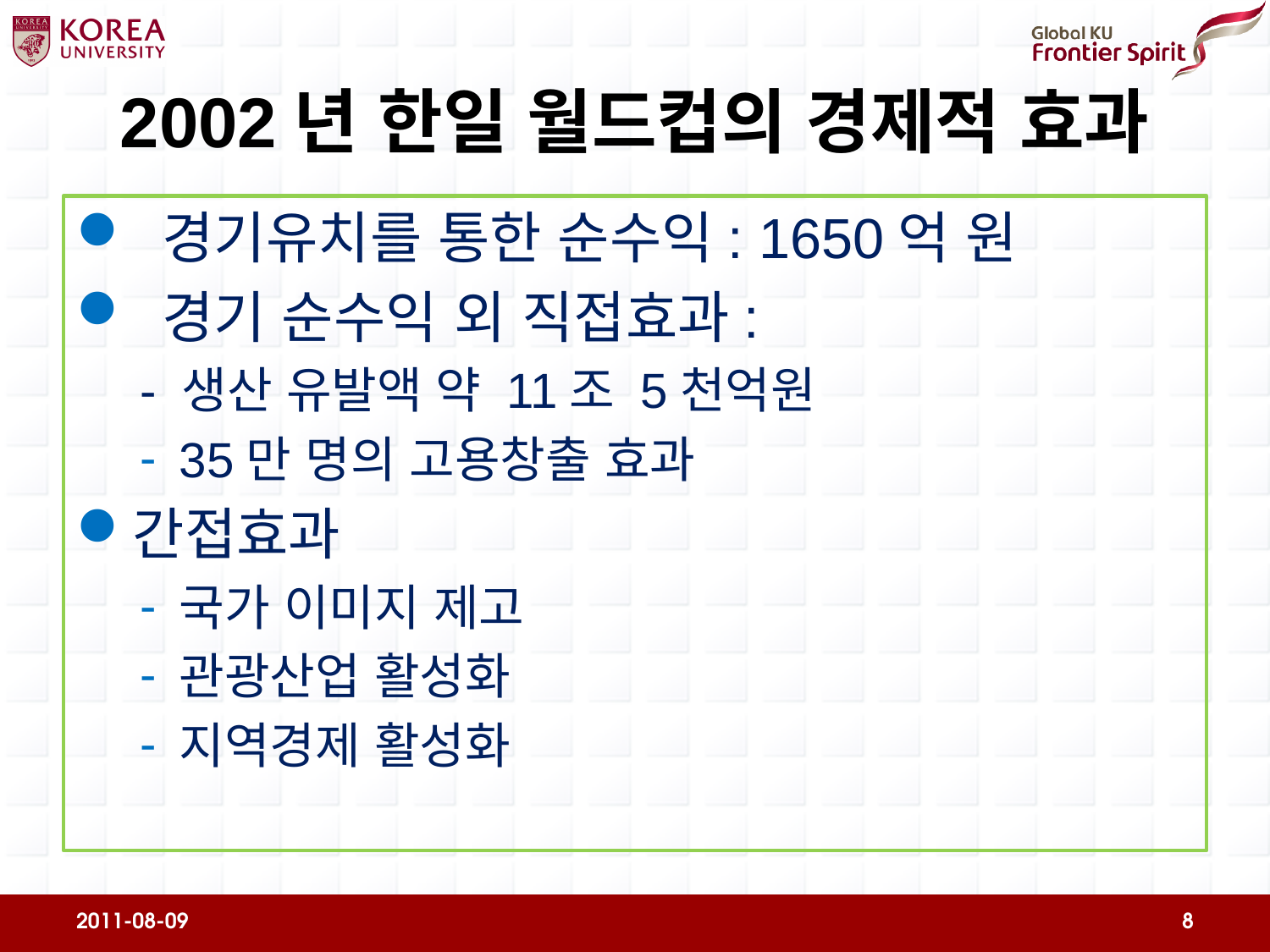

# 2002년 한일 월드컵의 경제적 효과
 경기유치를 통한 순수익: 1650억 원
 경기 순수익 외 직접효과:
- 생산 유발액 약 11조 5천억원
35만 명의 고용창출 효과
간접효과
국가 이미지 제고
관광산업 활성화
지역경제 활성화

2011-08-09
8